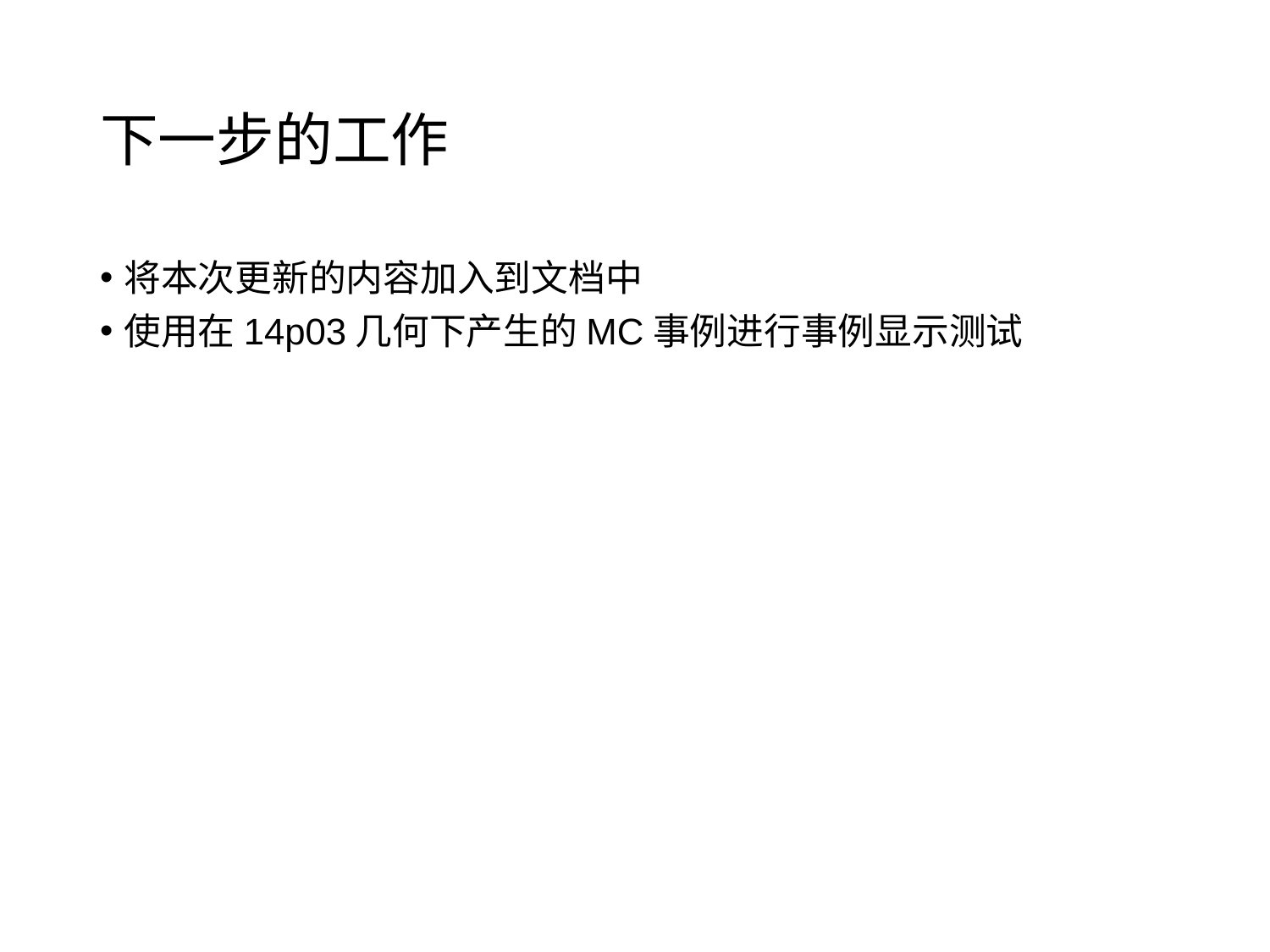

# 下一步的工作
将本次更新的内容加入到文档中
使用在14p03几何下产生的MC事例进行事例显示测试